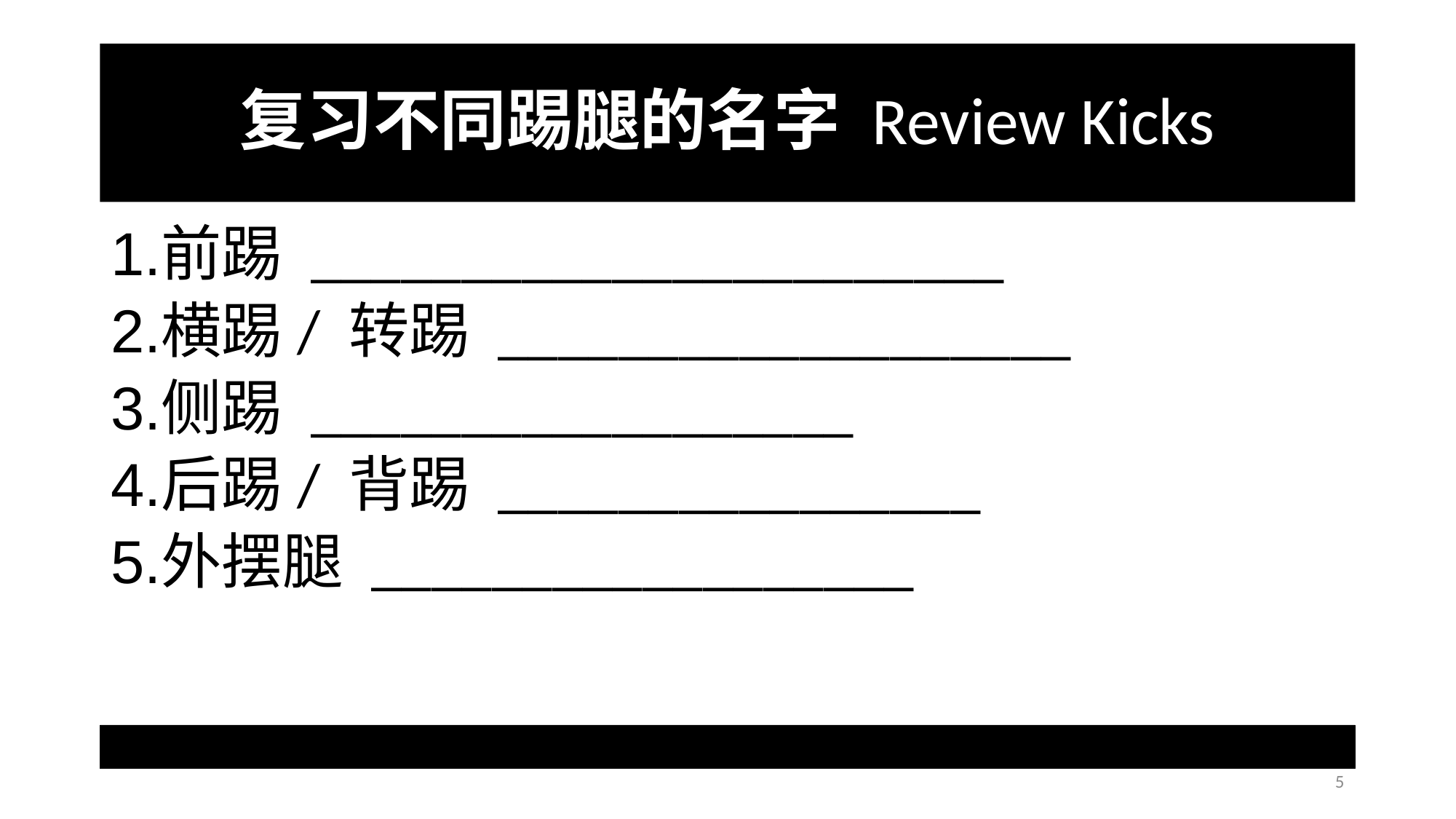

# 复习不同踢腿的名字 Review Kicks
前踢 _______________________
横踢/ 转踢 ___________________
侧踢 __________________
后踢/ 背踢 ________________
外摆腿 __________________

1. Front kick 2. Turning kick 3. Side kick 4. Back kick 5. Crescent kick
5